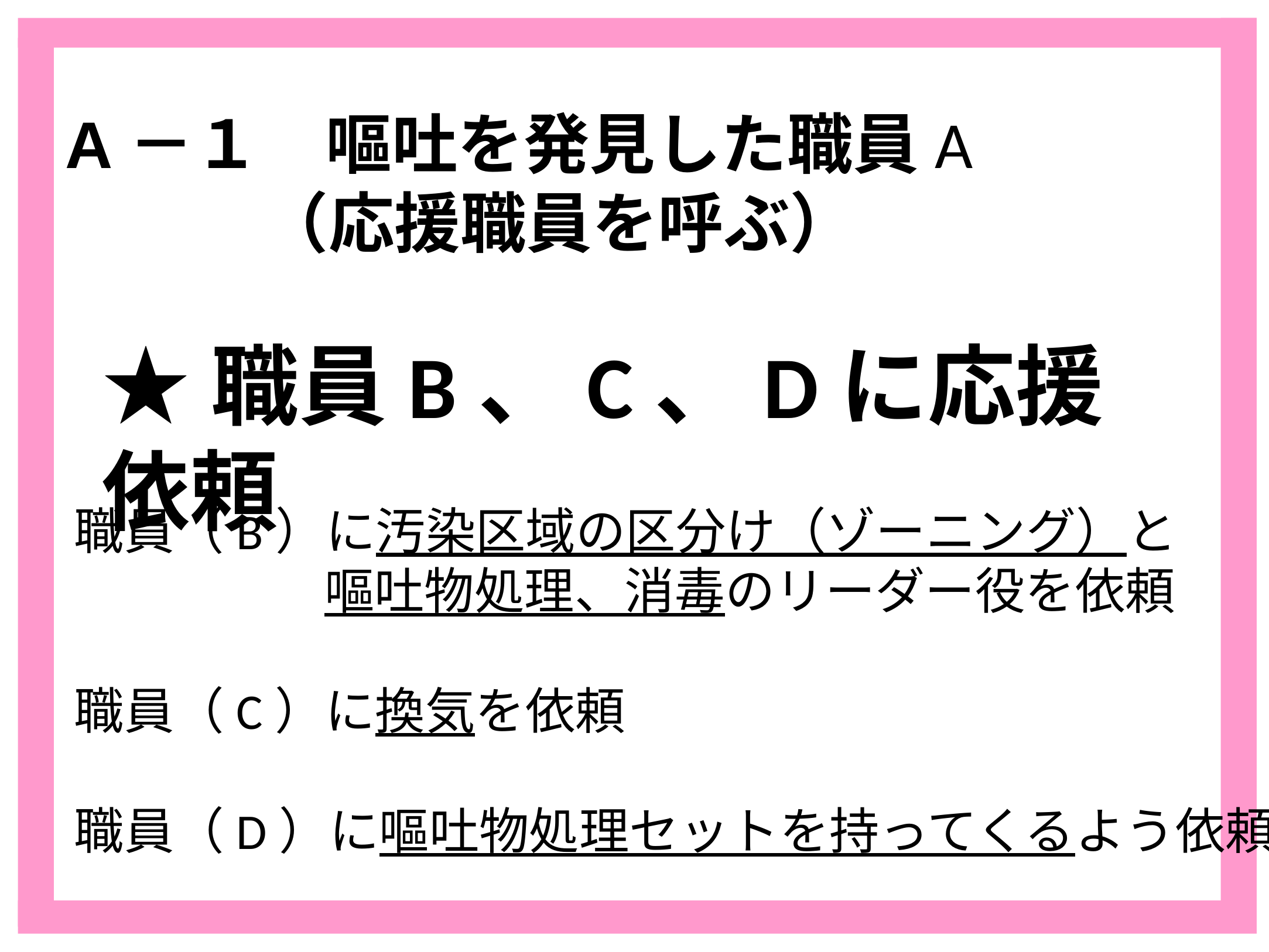

A－１　嘔吐を発見した職員A
　　　（応援職員を呼ぶ）
★職員B、C、Dに応援依頼
職員（B）に汚染区域の区分け（ゾーニング）と
　　　　　嘔吐物処理、消毒のリーダー役を依頼

職員（C）に換気を依頼

職員（D）に嘔吐物処理セットを持ってくるよう依頼